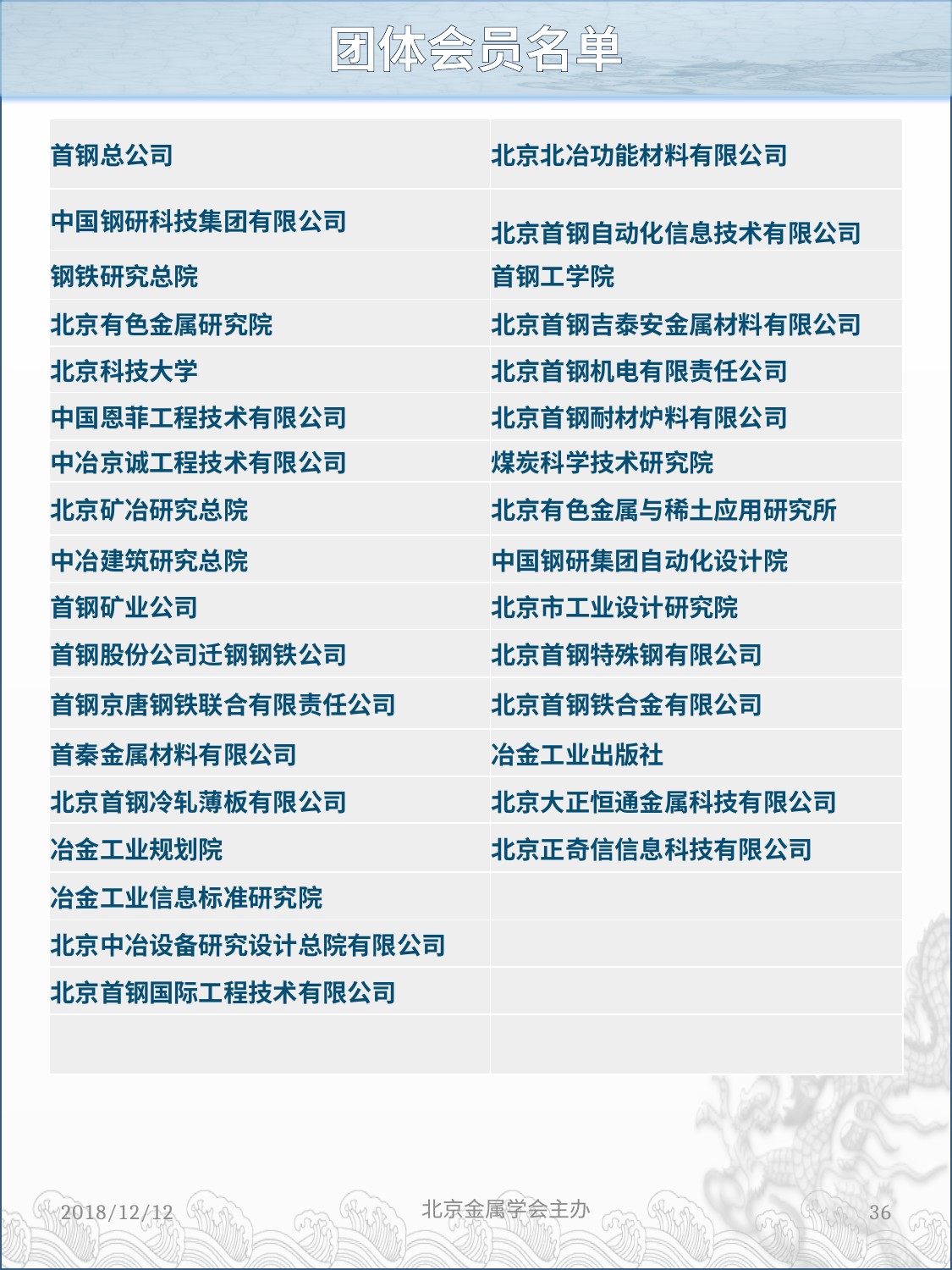

团体会员名单
| 首钢总公司 | 北京北冶功能材料有限公司 |
| --- | --- |
| 中国钢研科技集团有限公司 | 北京首钢自动化信息技术有限公司 |
| 钢铁研究总院 | 首钢工学院 |
| 北京有色金属研究院 | 北京首钢吉泰安金属材料有限公司 |
| 北京科技大学 | 北京首钢机电有限责任公司 |
| 中国恩菲工程技术有限公司 | 北京首钢耐材炉料有限公司 |
| 中冶京诚工程技术有限公司 | 煤炭科学技术研究院 |
| 北京矿冶研究总院 | 北京有色金属与稀土应用研究所 |
| 中冶建筑研究总院 | 中国钢研集团自动化设计院 |
| 首钢矿业公司 | 北京市工业设计研究院 |
| 首钢股份公司迁钢钢铁公司 | 北京首钢特殊钢有限公司 |
| 首钢京唐钢铁联合有限责任公司 | 北京首钢铁合金有限公司 |
| 首秦金属材料有限公司 | 冶金工业出版社 |
| 北京首钢冷轧薄板有限公司 | 北京大正恒通金属科技有限公司 |
| 冶金工业规划院 | 北京正奇信信息科技有限公司 |
| 冶金工业信息标准研究院 |  |
| 北京中冶设备研究设计总院有限公司 |  |
| 北京首钢国际工程技术有限公司 |  |
|  |  |
北京金属学会主办
2018/12/12

36